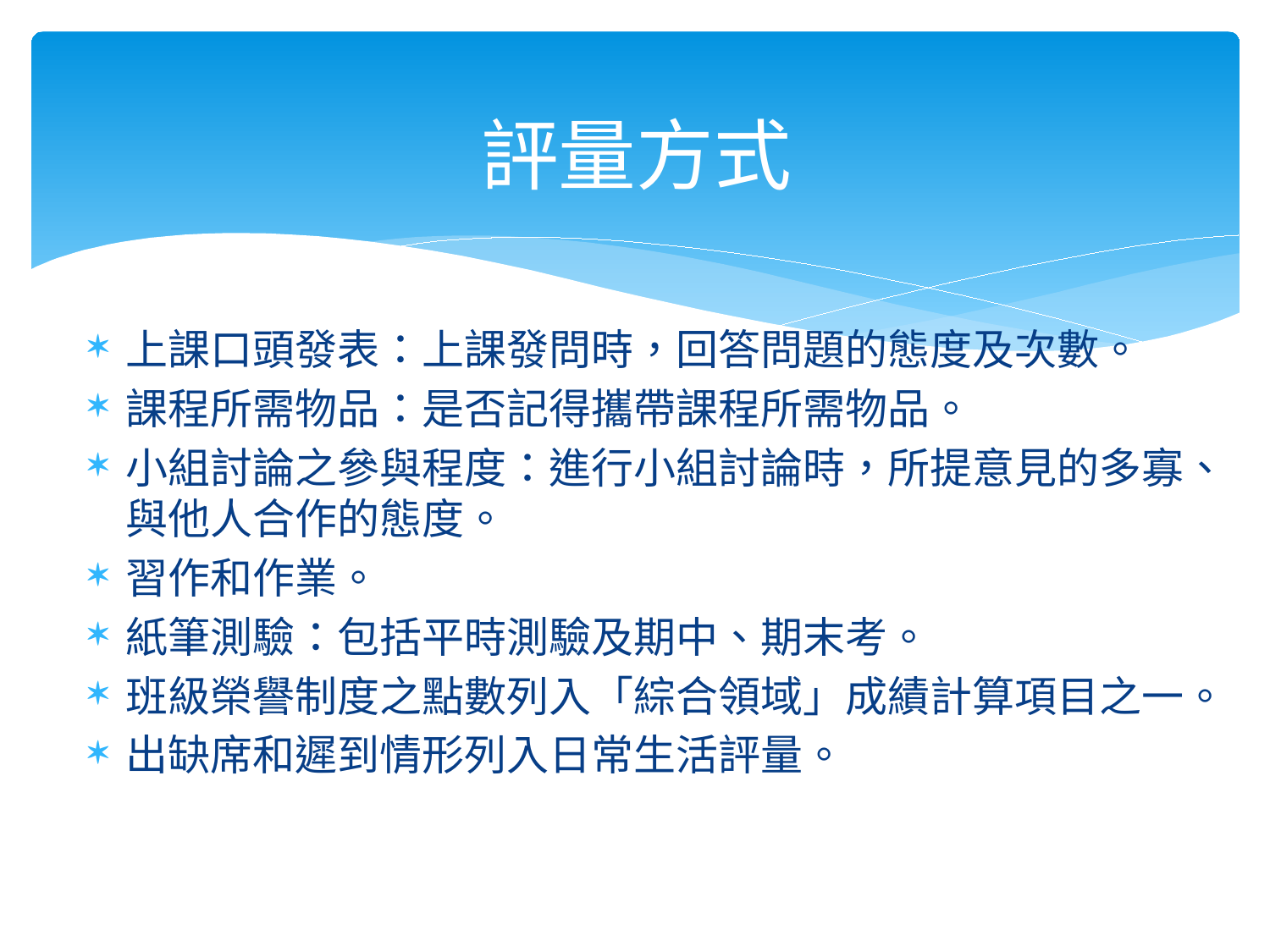

# 評量方式
上課口頭發表：上課發問時，回答問題的態度及次數。
課程所需物品：是否記得攜帶課程所需物品。
小組討論之參與程度：進行小組討論時，所提意見的多寡、與他人合作的態度。
習作和作業。
紙筆測驗：包括平時測驗及期中、期末考。
班級榮譽制度之點數列入「綜合領域」成績計算項目之一。
出缺席和遲到情形列入日常生活評量。